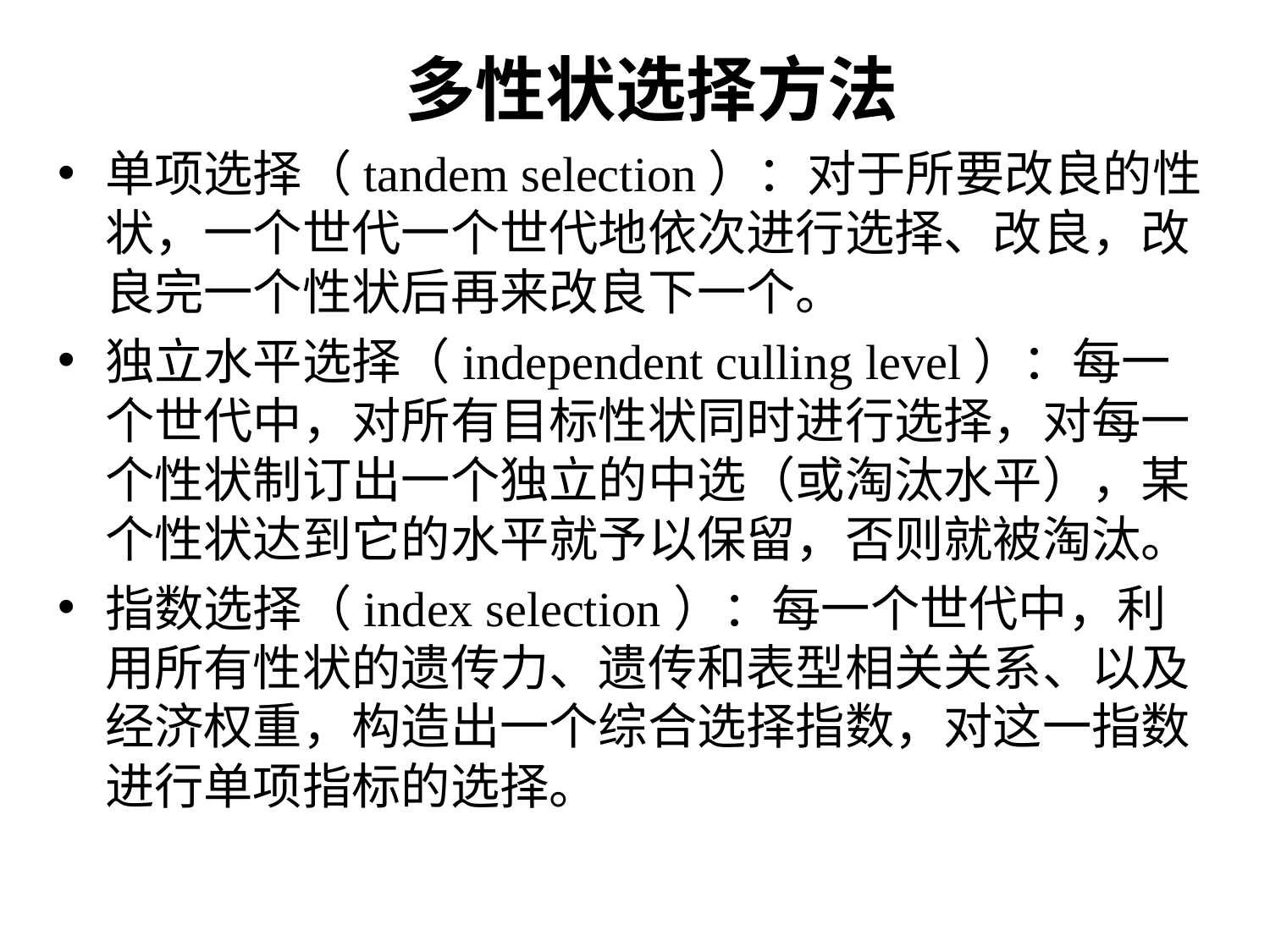

# 多性状选择方法
单项选择（tandem selection）：对于所要改良的性状，一个世代一个世代地依次进行选择、改良，改良完一个性状后再来改良下一个。
独立水平选择（independent culling level）：每一个世代中，对所有目标性状同时进行选择，对每一个性状制订出一个独立的中选（或淘汰水平），某个性状达到它的水平就予以保留，否则就被淘汰。
指数选择（index selection）：每一个世代中，利用所有性状的遗传力、遗传和表型相关关系、以及经济权重，构造出一个综合选择指数，对这一指数进行单项指标的选择。